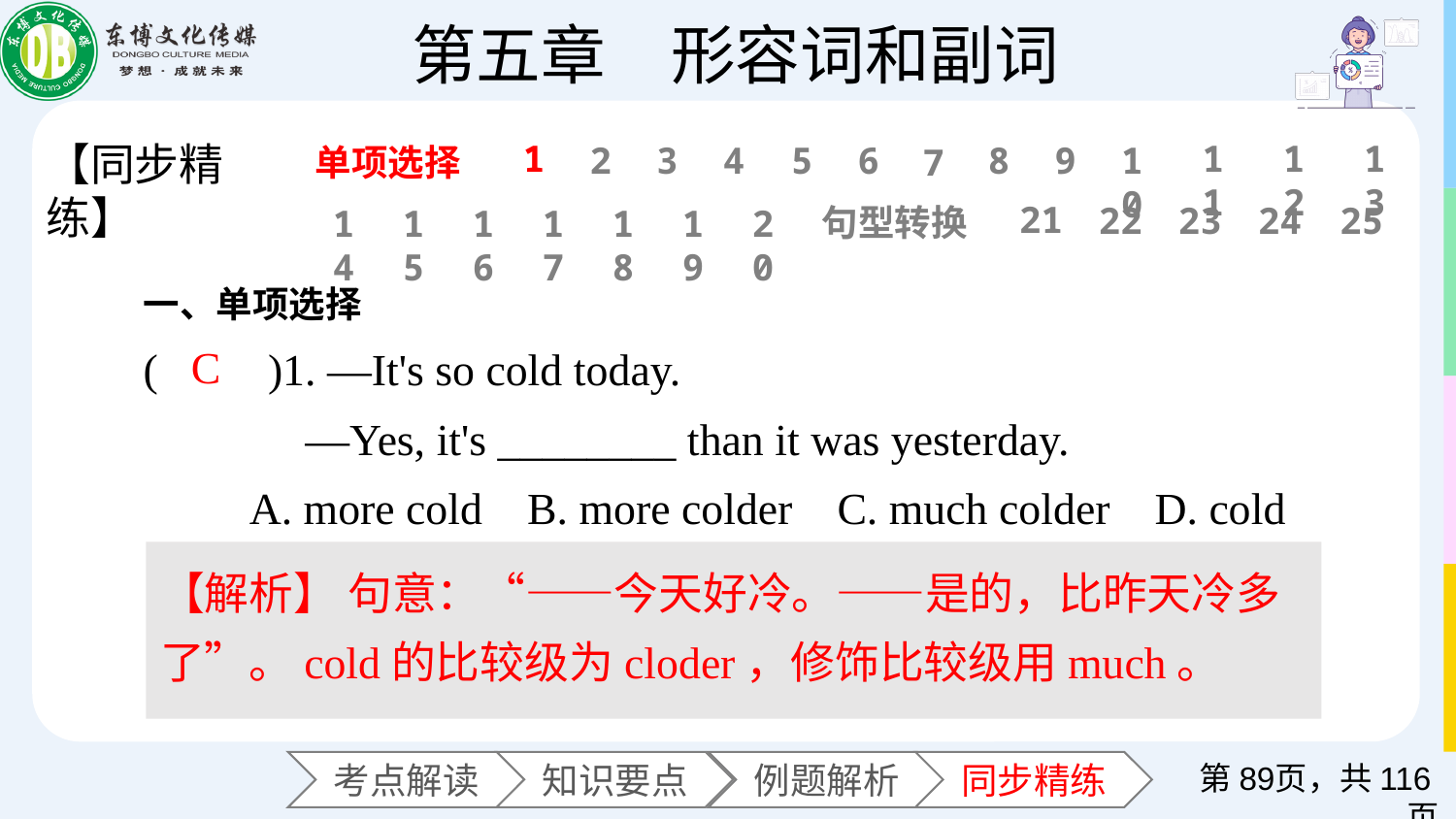

11
12
13
1
【同步精练】
6
2
3
4
5
8
9
10
7
单项选择
21
22
23
24
25
句型转换
14
15
16
17
18
19
20
一、单项选择
(　　)1. —It's so cold today.
        —Yes, it's ________ than it was yesterday.
   A. more cold    B. more colder    C. much colder    D. cold
C
【解析】 句意：“——今天好冷。——是的，比昨天冷多了”。cold的比较级为cloder，修饰比较级用much。
第89页，共116页